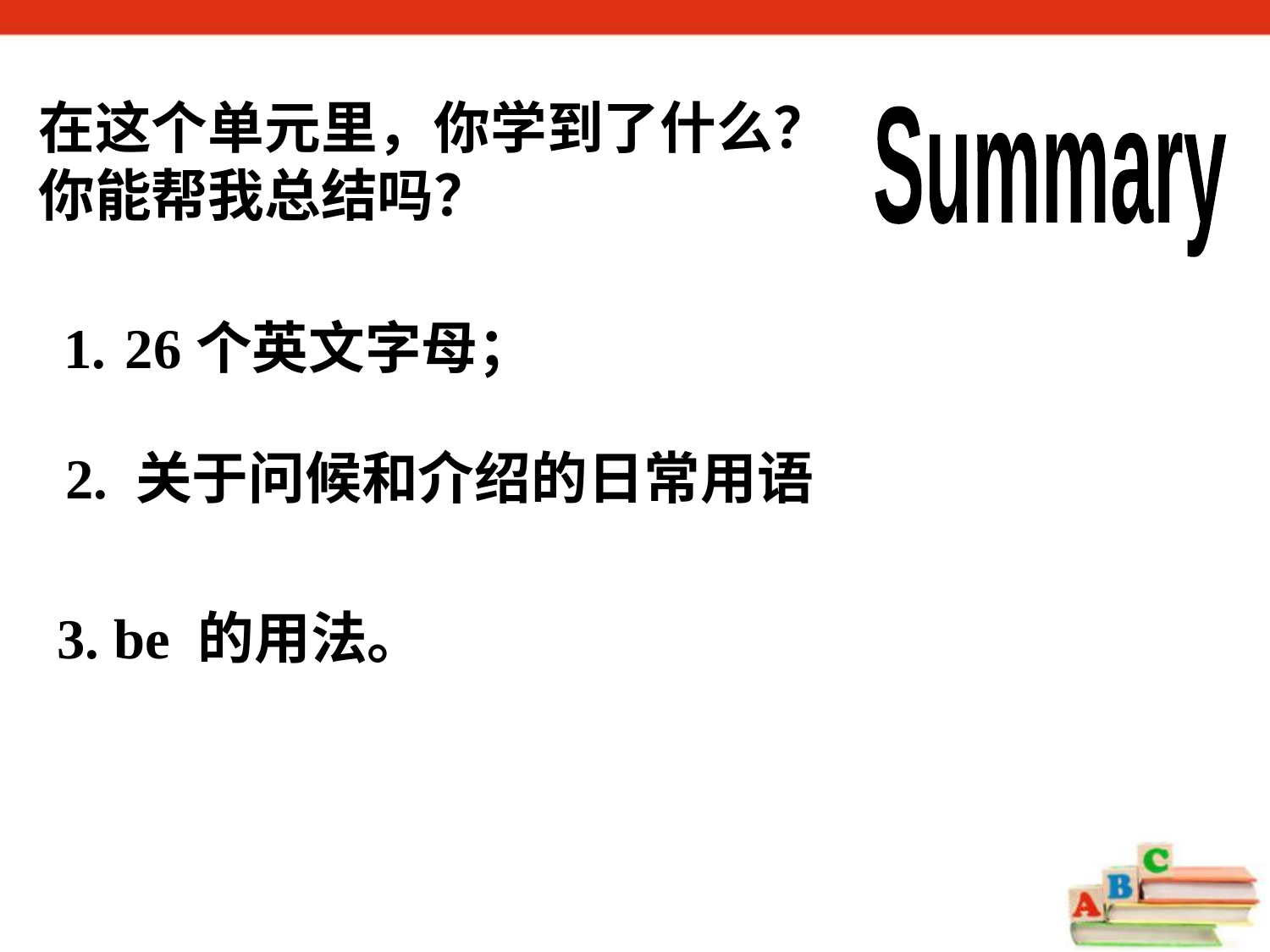

在这个单元里，你学到了什么？
你能帮我总结吗？
Summary
 26个英文字母；
2. 关于问候和介绍的日常用语
 3. be 的用法。